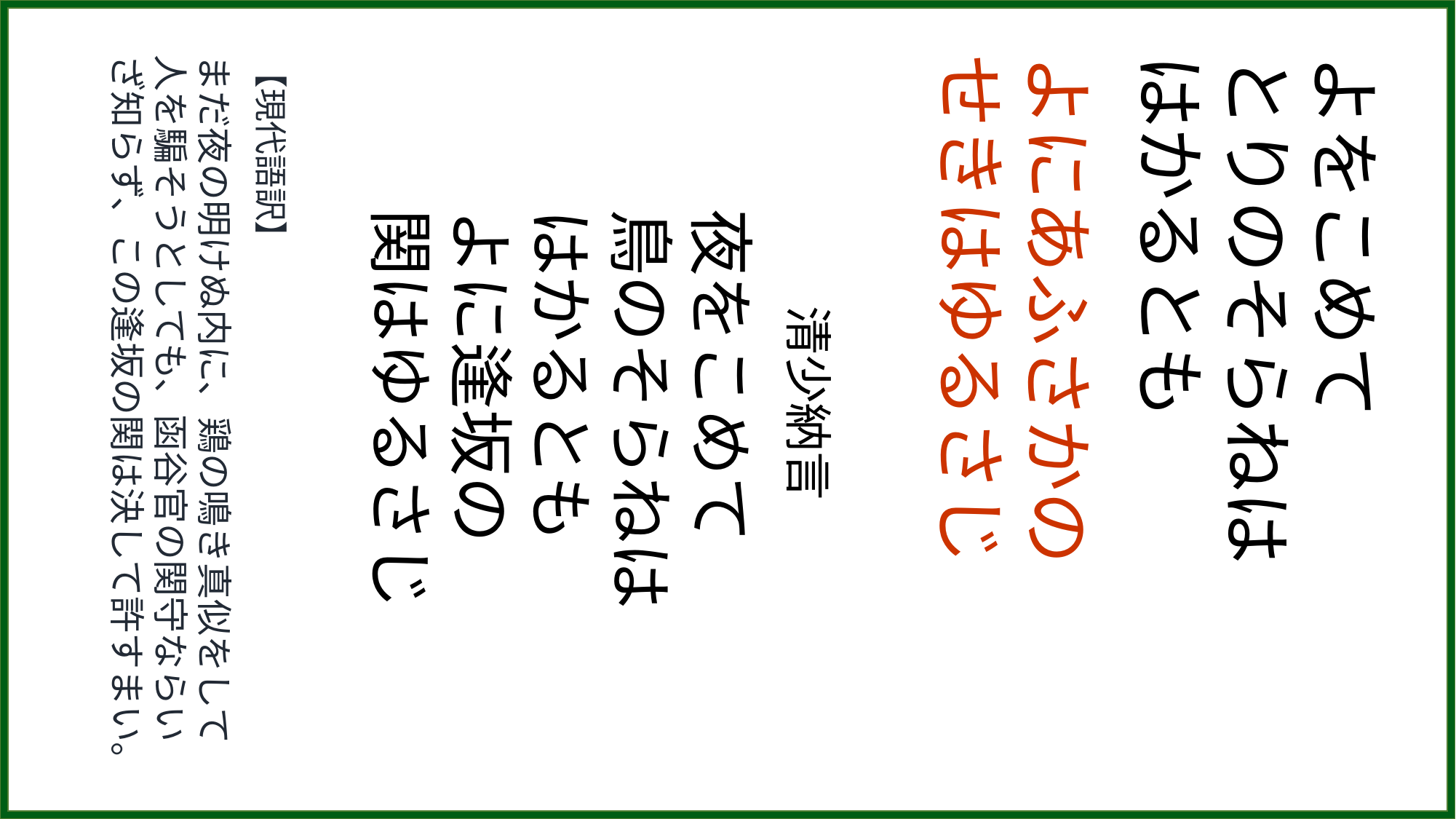

【現代語訳】

まだ夜の明けぬ内に、鶏の鳴き真似をして人を騙そうとしても、函谷官の関守ならいざ知らず、この逢坂の関は決して許すまい。
　　清少納言

夜をこめて
鳥のそらねは
はかるとも
よに逢坂の
関はゆるさじ
よにあふさかの
せきはゆるさじ
よをこめて
とりのそらねは
はかるとも